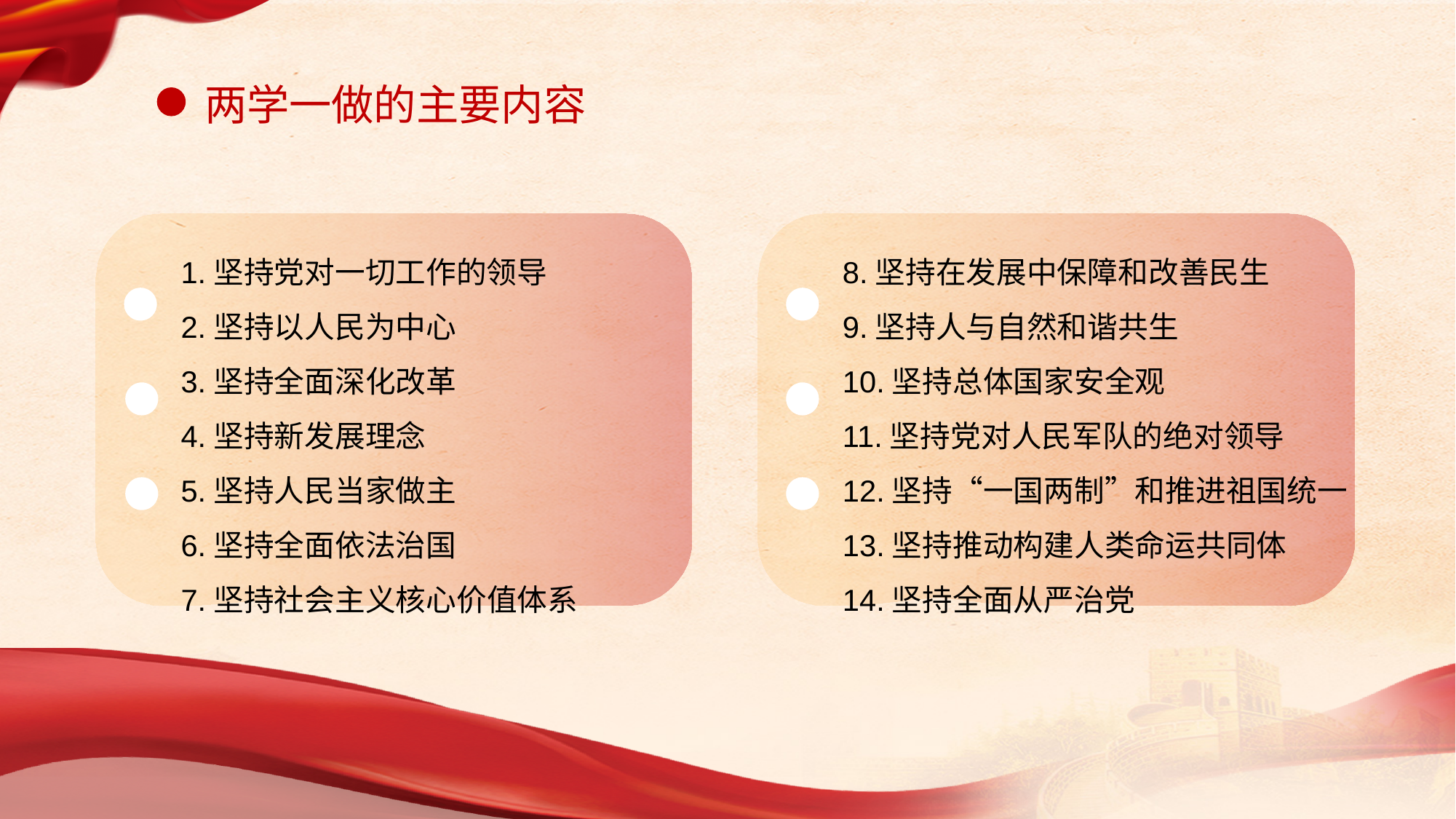

两学一做的主要内容

1.坚持党对一切工作的领导
2.坚持以人民为中心        
3.坚持全面深化改革       
4.坚持新发展理念         
5.坚持人民当家做主       
6.坚持全面依法治国       
7.坚持社会主义核心价值体系
8.坚持在发展中保障和改善民生
9.坚持人与自然和谐共生
10.坚持总体国家安全观
11.坚持党对人民军队的绝对领导
12.坚持“一国两制”和推进祖国统一
13.坚持推动构建人类命运共同体
14.坚持全面从严治党